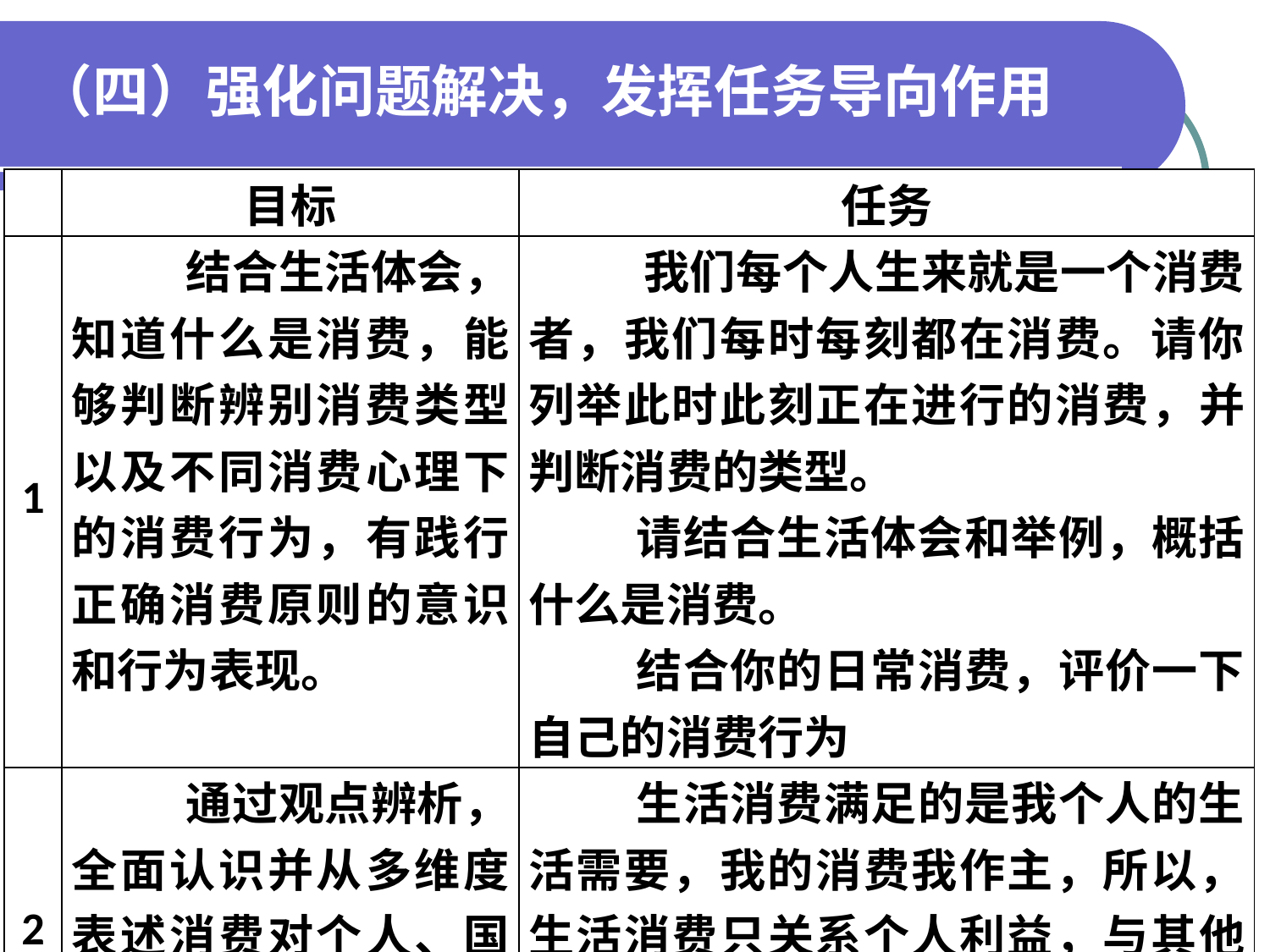

# （四）强化问题解决，发挥任务导向作用
|  | 目标 | 任务 |
| --- | --- | --- |
| 1 | 结合生活体会，知道什么是消费，能够判断辨别消费类型以及不同消费心理下的消费行为，有践行正确消费原则的意识和行为表现。 | 我们每个人生来就是一个消费者，我们每时每刻都在消费。请你列举此时此刻正在进行的消费，并判断消费的类型。 请结合生活体会和举例，概括什么是消费。 结合你的日常消费，评价一下自己的消费行为 |
| 2 | 通过观点辨析，全面认识并从多维度表述消费对个人、国家的重要作用。 | 生活消费满足的是我个人的生活需要，我的消费我作主，所以，生活消费只关系个人利益，与其他方面无关。你是否同意这一观点，请说明理由。 |